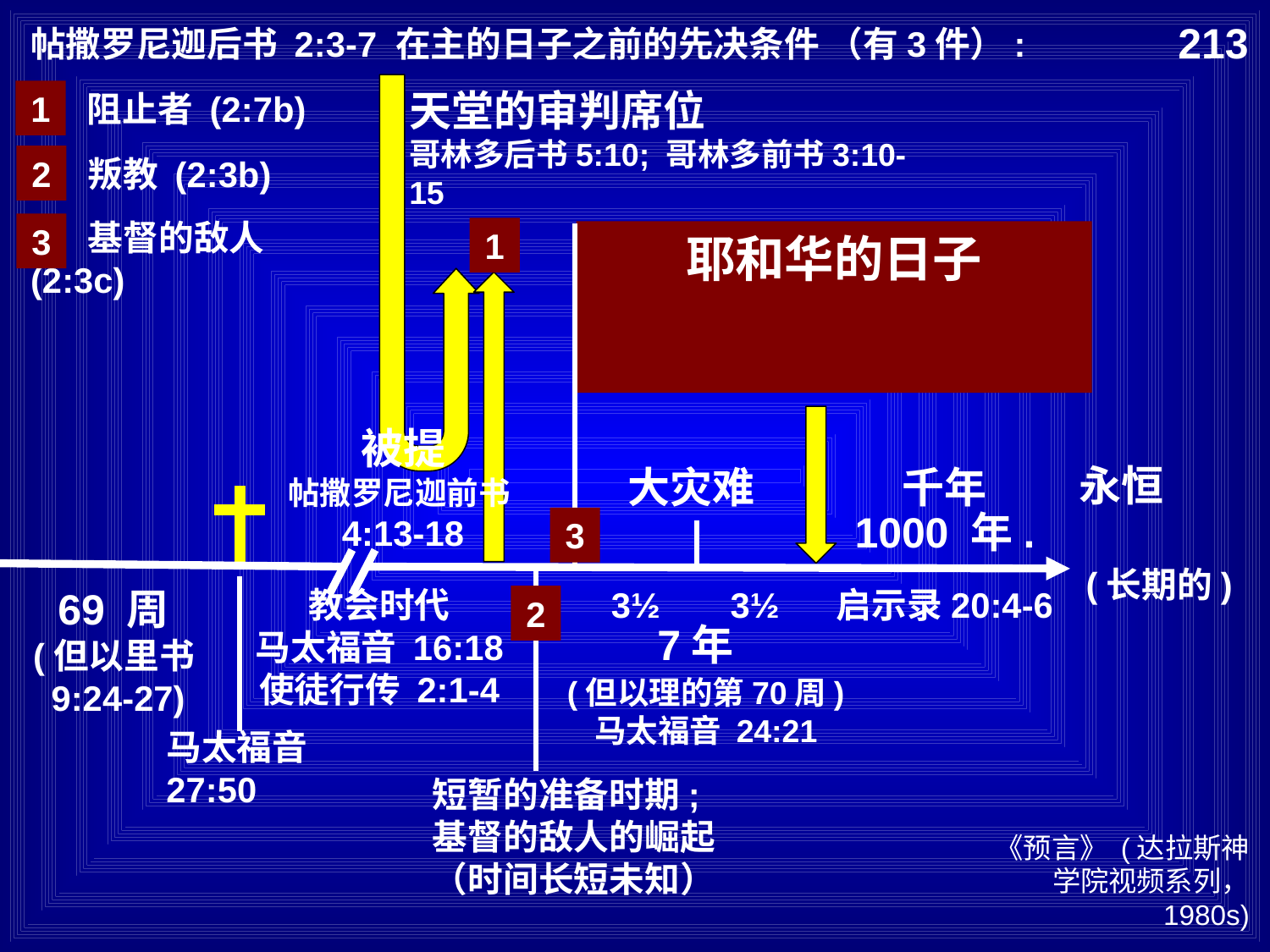

213
帖撒罗尼迦后书 2:3-7 在主的日子之前的先决条件 （有3件）:

天堂的审判席位
哥林多后书5:10; 哥林多前书3:10-15
1
3   阻止者 (2:7b)
1
3   Restrainer (2:7b)
2
1   叛教 (2:3b)
2
1   Apostasy (2:3b)
2   基督的敌人 (2:3c)
3
1
耶和华的日子
The Day of the Lord
2   Antichrist (2:3c)
3

第二来临
启示录 19:11-21
Second Coming
Rev. 19:11-21

被提
帖撒罗尼迦前书4:13-18
永恒
大灾难
千年
Rapture
1 Thess. 4:13-18
Eternal state
1000 年.
3

(长期的)
(Daniel‘s 70th week)
Matt 24:21
69 周
(但以里书9:24-27)
教会时代
马太福音 16:18
使徒行传 2:1-4
3½
3½
启示录20:4-6
(Timeless)
2
69 Weeks
(Dan. 9:24-27)
Church Age
Matt. 16:18
Acts 2:1-4
7年
(但以理的第70周)
马太福音 24:21
Matt. 27:50
马太福音27:50
短暂的准备时期;
基督的敌人的崛起
（时间长短未知）
《预言》 (达拉斯神学院视频系列， 1980s)
"Prophecy" (Dallas Seminary video series, 1980s)
Short Period of Preparation; Rise of the Antichrist
(length of time unknown)